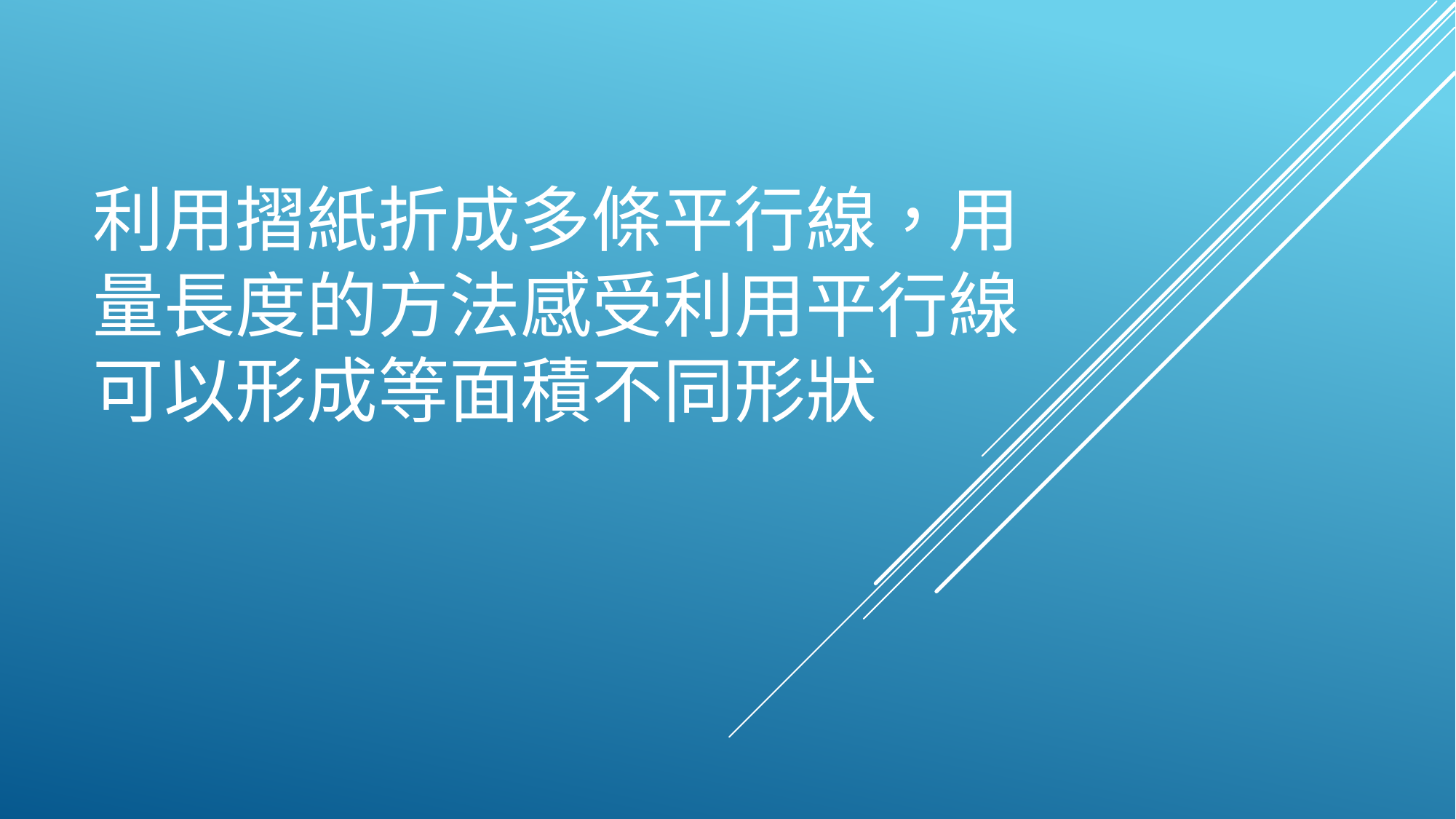

# 利用摺紙折成多條平行線，用量長度的方法感受利用平行線可以形成等面積不同形狀